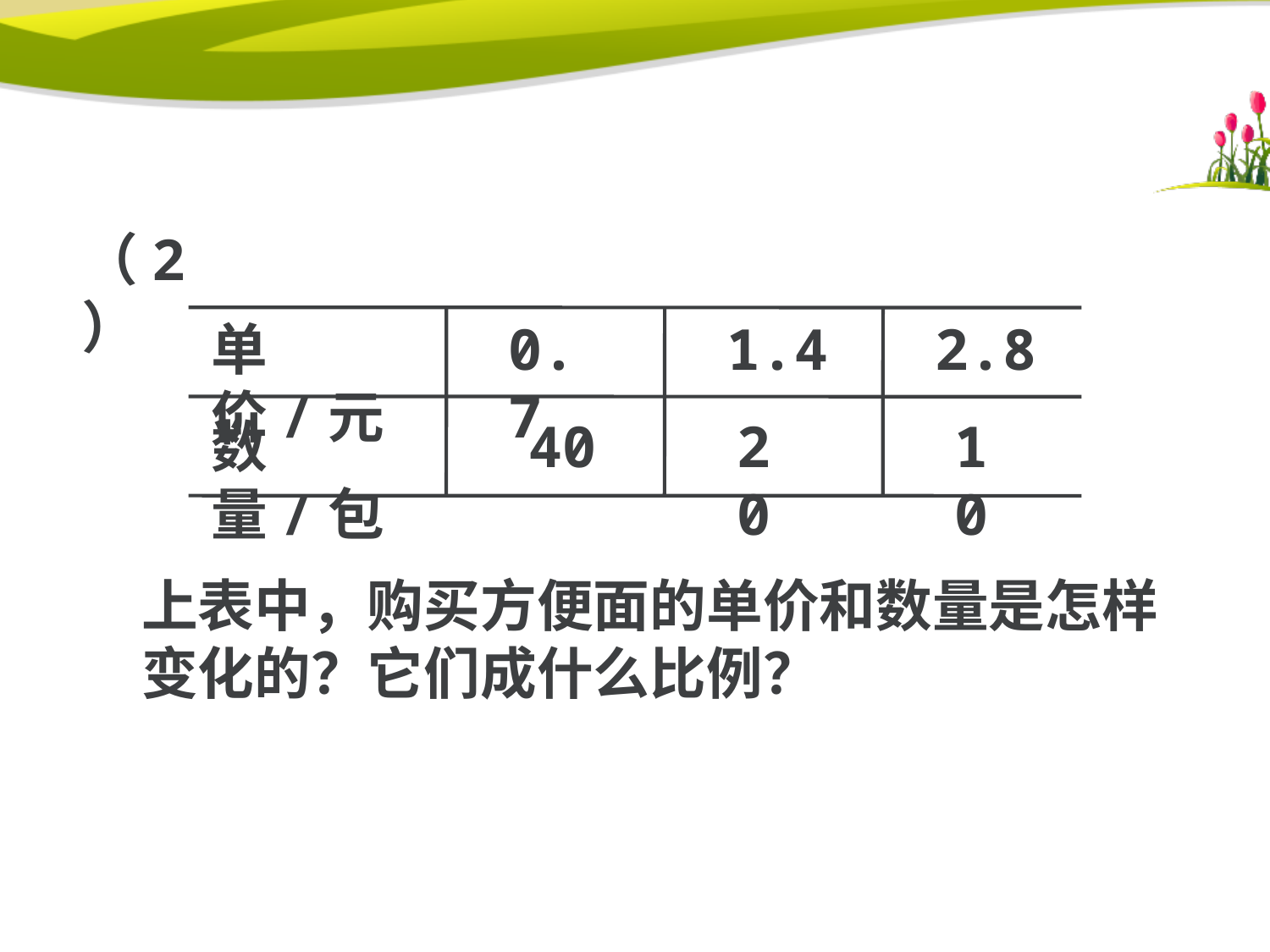

（2）
单价/元
0.7
1.4
2.8
数量/包
40
20
10
上表中，购买方便面的单价和数量是怎样变化的？它们成什么比例？